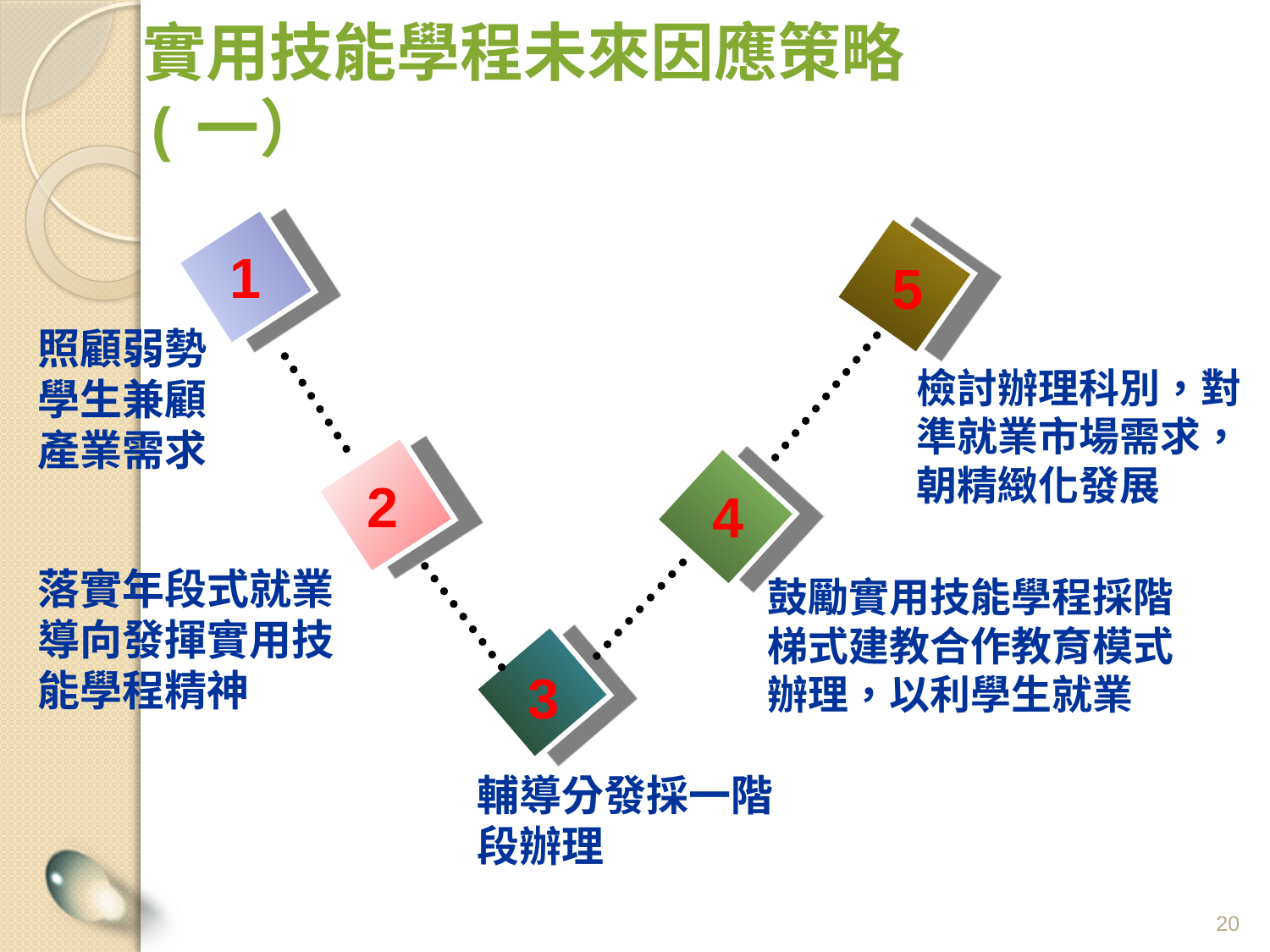

實用技能學程未來因應策略(一）

1
5
照顧弱勢學生兼顧產業需求

檢討辦理科別，對準就業市場需求，朝精緻化發展

2

4
落實年段式就業導向發揮實用技能學程精神
鼓勵實用技能學程採階梯式建教合作教育模式辦理，以利學生就業

3
輔導分發採一階段辦理
20